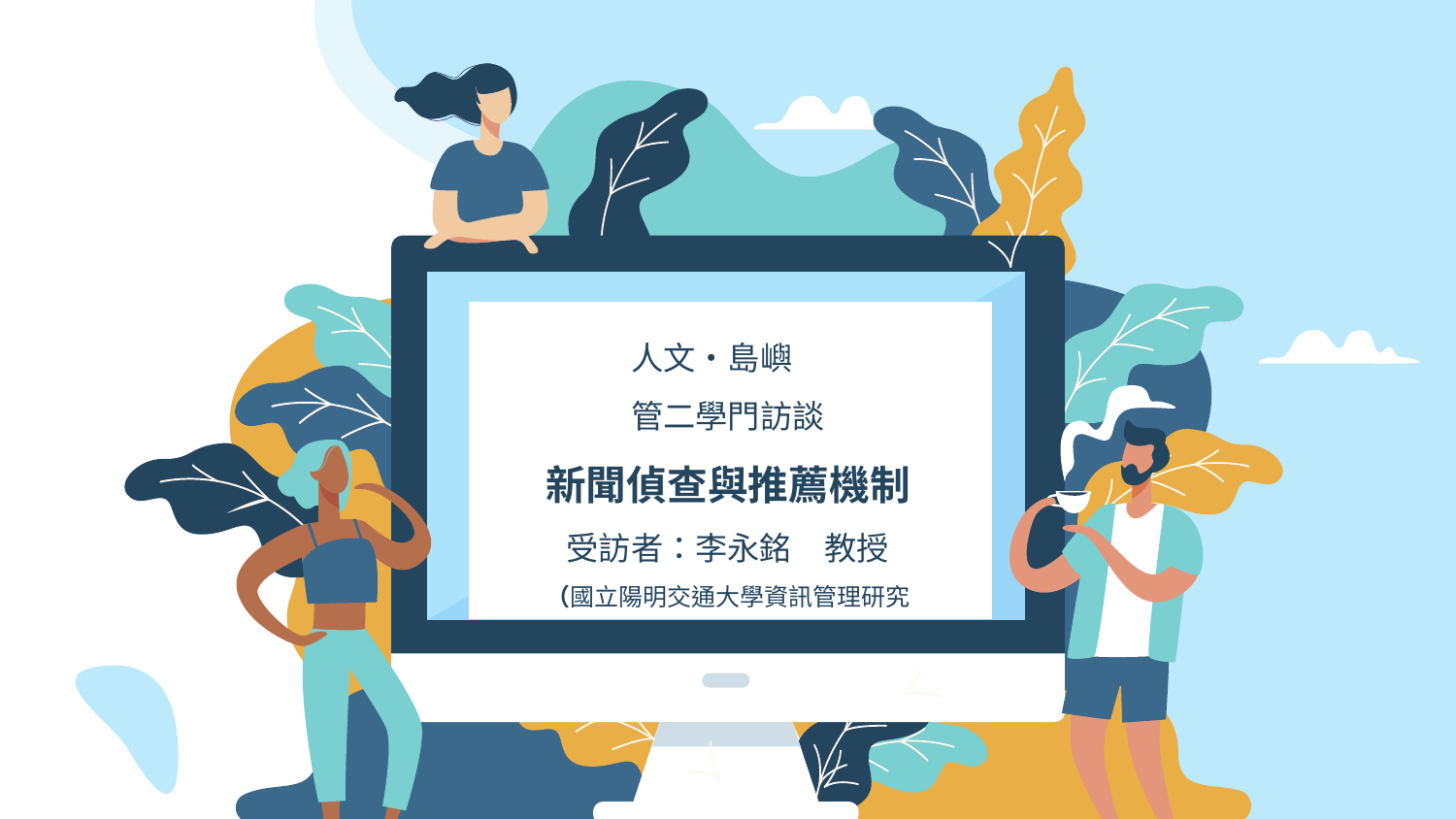

# 人文・島嶼　 管二學門訪談 新聞偵查與推薦機制
受訪者：李永銘　教授
（國立陽明交通大學資訊管理研究所）